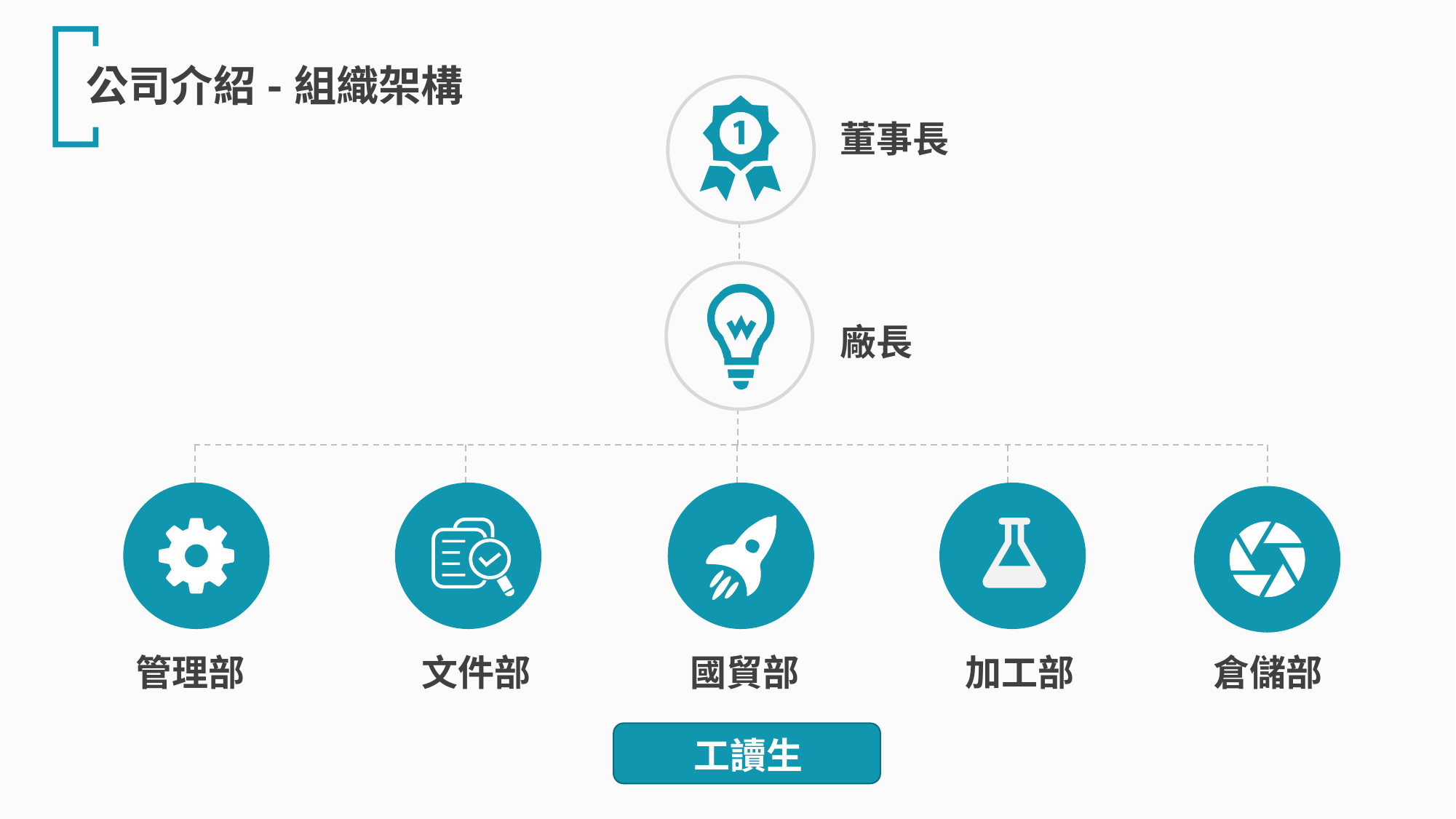

公司介紹-組織架構

董事長

廠長

管理部
文件部
加工部
倉儲部
國貿部

 工讀生